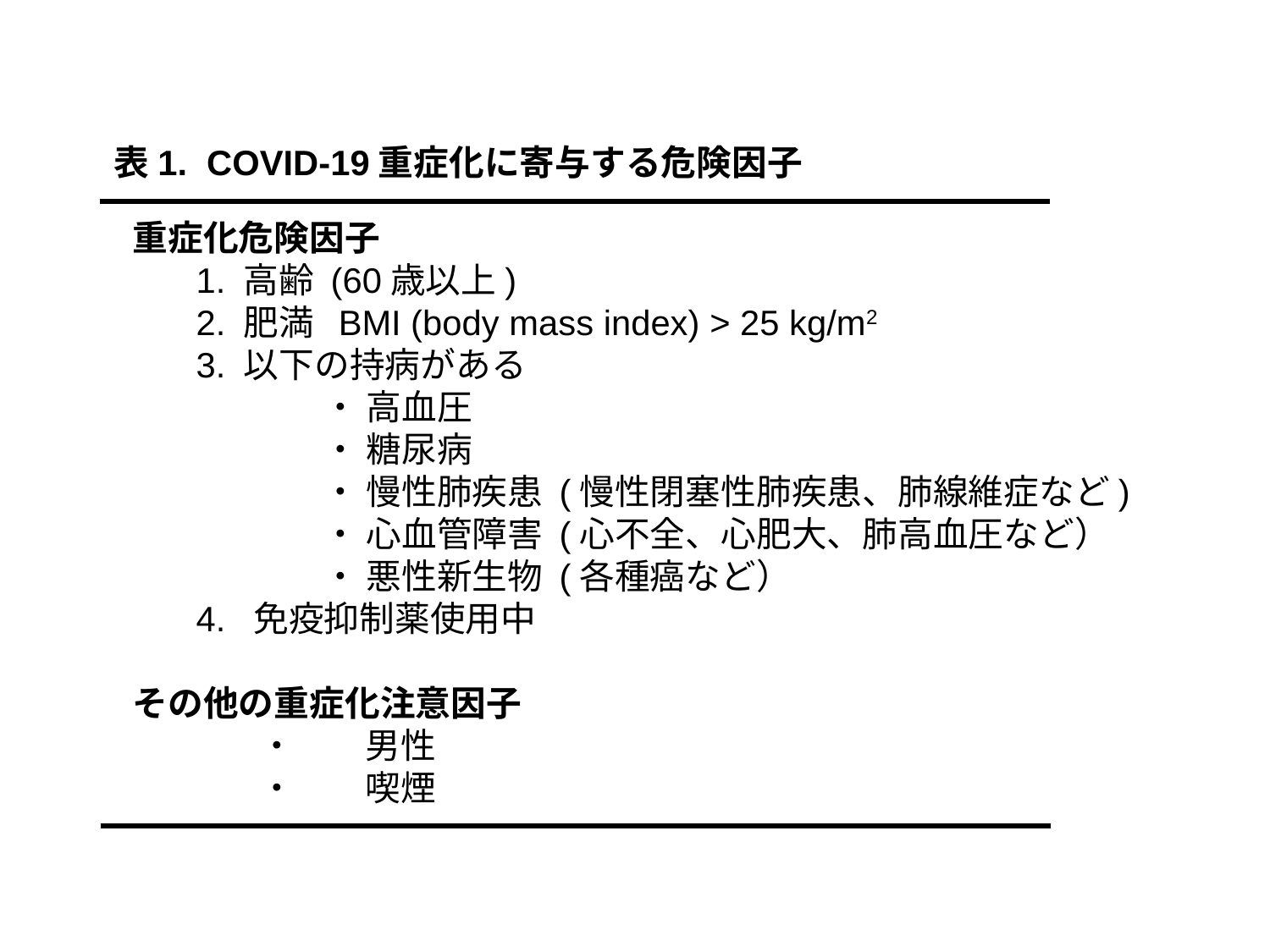

表1.  COVID-19重症化に寄与する危険因子
重症化危険因子
高齢 (60歳以上)
肥満  BMI (body mass index) > 25 kg/m2
以下の持病がある
	・ 高血圧
	・ 糖尿病
	・ 慢性肺疾患 (慢性閉塞性肺疾患、肺線維症など)
	・ 心血管障害 (心不全、心肥大、肺高血圧など）
	・ 悪性新生物 (各種癌など）
4.  免疫抑制薬使用中

その他の重症化注意因子
	・　　男性
	・　　喫煙